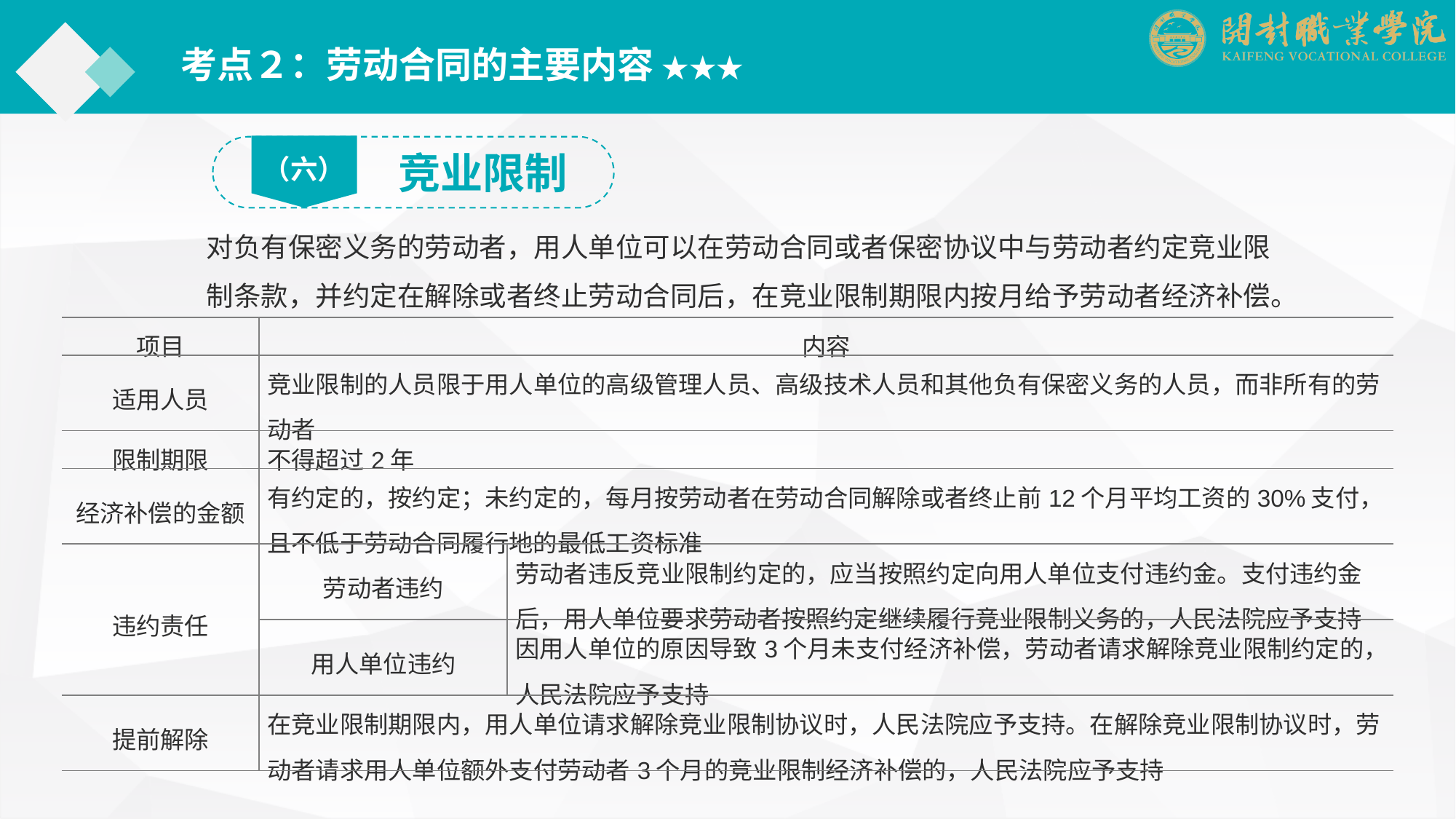

考点２：劳动合同的主要内容 ★★★
（六）

竞业限制
对负有保密义务的劳动者，用人单位可以在劳动合同或者保密协议中与劳动者约定竞业限制条款，并约定在解除或者终止劳动合同后，在竞业限制期限内按月给予劳动者经济补偿。
| 项目 | 内容 |  |
| --- | --- | --- |
| 适用人员 | 竞业限制的人员限于用人单位的高级管理人员、高级技术人员和其他负有保密义务的人员，而非所有的劳动者 |  |
| 限制期限 | 不得超过2年 |  |
| 经济补偿的金额 | 有约定的，按约定；未约定的，每月按劳动者在劳动合同解除或者终止前12个月平均工资的30%支付，且不低于劳动合同履行地的最低工资标准 |  |
| 违约责任 | 劳动者违约 | 劳动者违反竞业限制约定的，应当按照约定向用人单位支付违约金。支付违约金后，用人单位要求劳动者按照约定继续履行竞业限制义务的，人民法院应予支持 |
|  | 用人单位违约 | 因用人单位的原因导致3个月未支付经济补偿，劳动者请求解除竞业限制约定的，人民法院应予支持 |
| 提前解除 | 在竞业限制期限内，用人单位请求解除竞业限制协议时，人民法院应予支持。在解除竞业限制协议时，劳动者请求用人单位额外支付劳动者3个月的竞业限制经济补偿的，人民法院应予支持 |  |